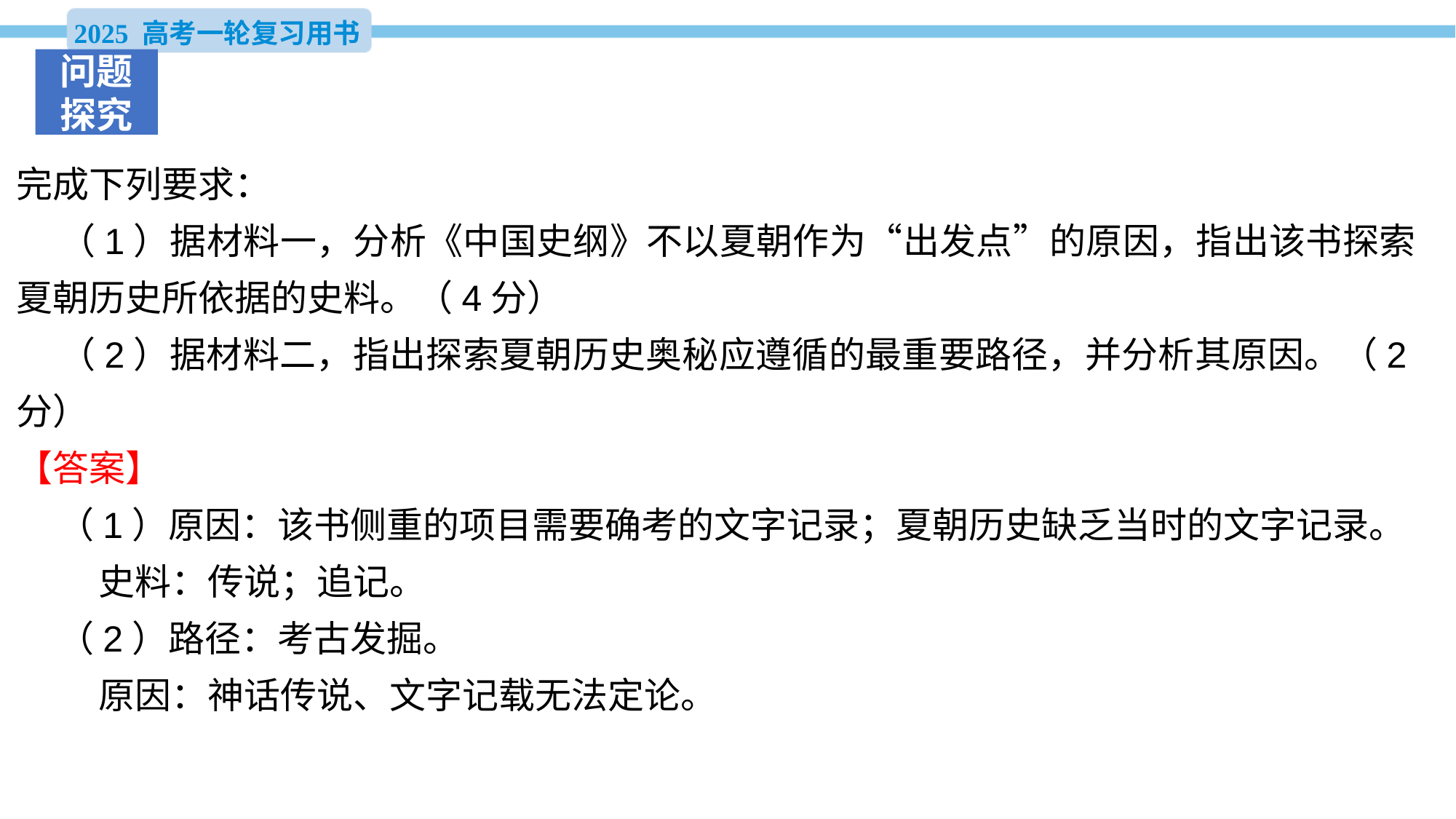

问题探究
完成下列要求：
    （1）据材料一，分析《中国史纲》不以夏朝作为“出发点”的原因，指出该书探索夏朝历史所依据的史料。（4分）
    （2）据材料二，指出探索夏朝历史奥秘应遵循的最重要路径，并分析其原因。（2分）
【答案】
    （1）原因：该书侧重的项目需要确考的文字记录；夏朝历史缺乏当时的文字记录。
         史料：传说；追记。
    （2）路径：考古发掘。
         原因：神话传说、文字记载无法定论。